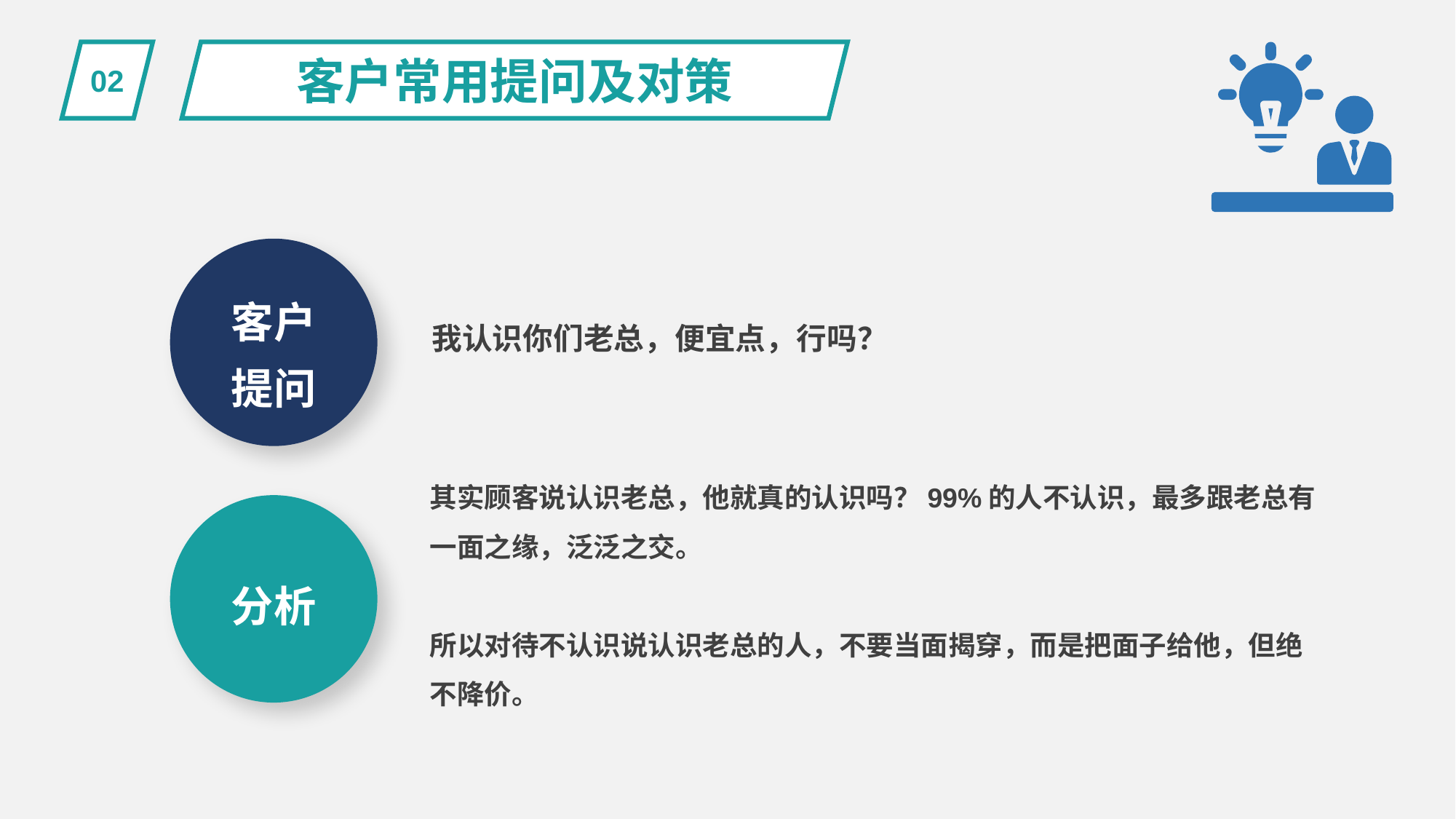

02
客户常用提问及对策

客户
提问
我认识你们老总，便宜点，行吗？
其实顾客说认识老总，他就真的认识吗？99%的人不认识，最多跟老总有一面之缘，泛泛之交。

所以对待不认识说认识老总的人，不要当面揭穿，而是把面子给他，但绝不降价。

分析
PPT下载 http://www.1ppt.com/xiazai/